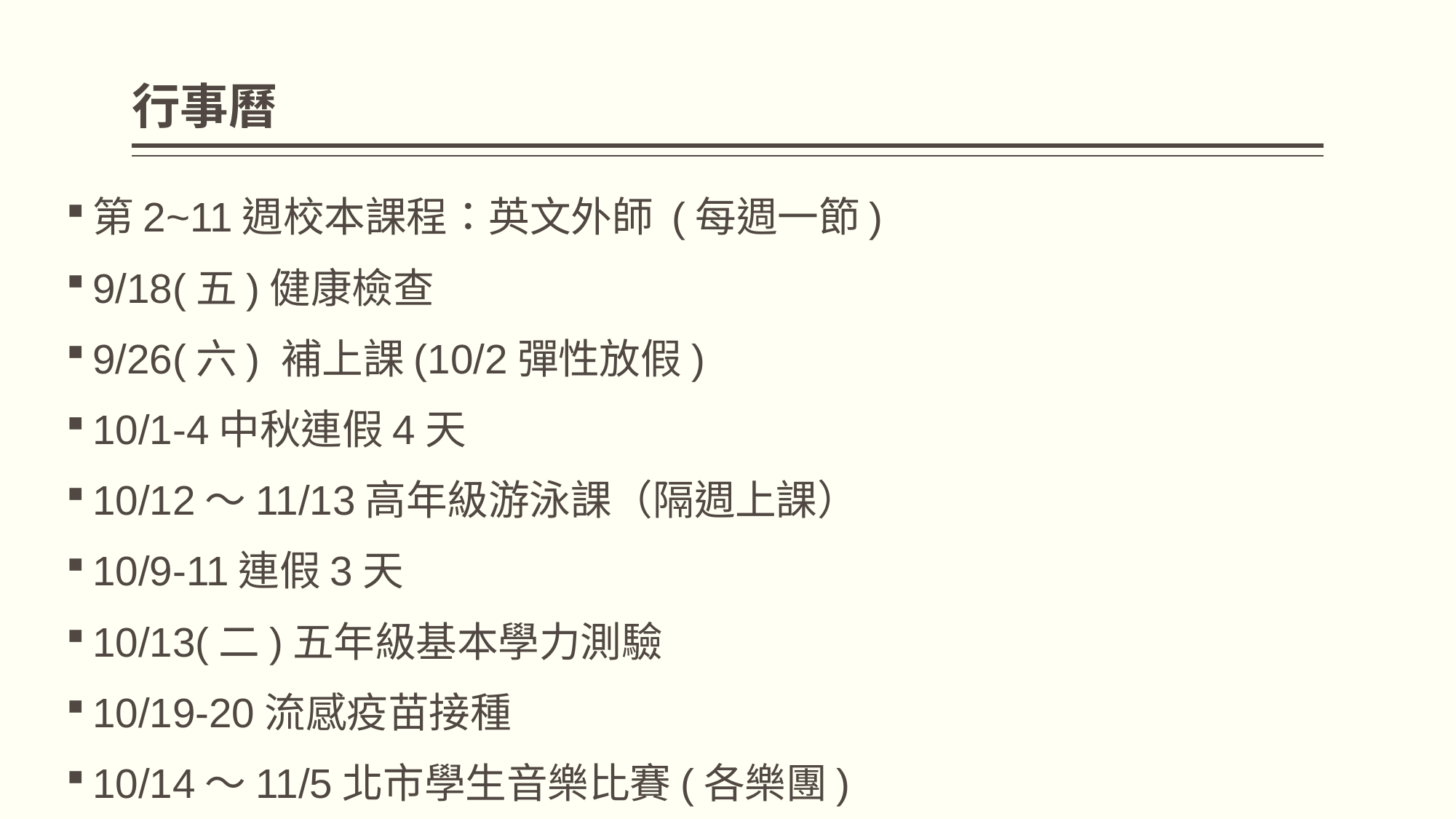

# 行事曆
第2~11週校本課程：英文外師 (每週一節)
9/18(五)健康檢查
9/26(六) 補上課(10/2彈性放假)
10/1-4中秋連假4天
10/12～11/13高年級游泳課（隔週上課）
10/9-11連假3天
10/13(二)五年級基本學力測驗
10/19-20流感疫苗接種
10/14～11/5北市學生音樂比賽(各樂團)